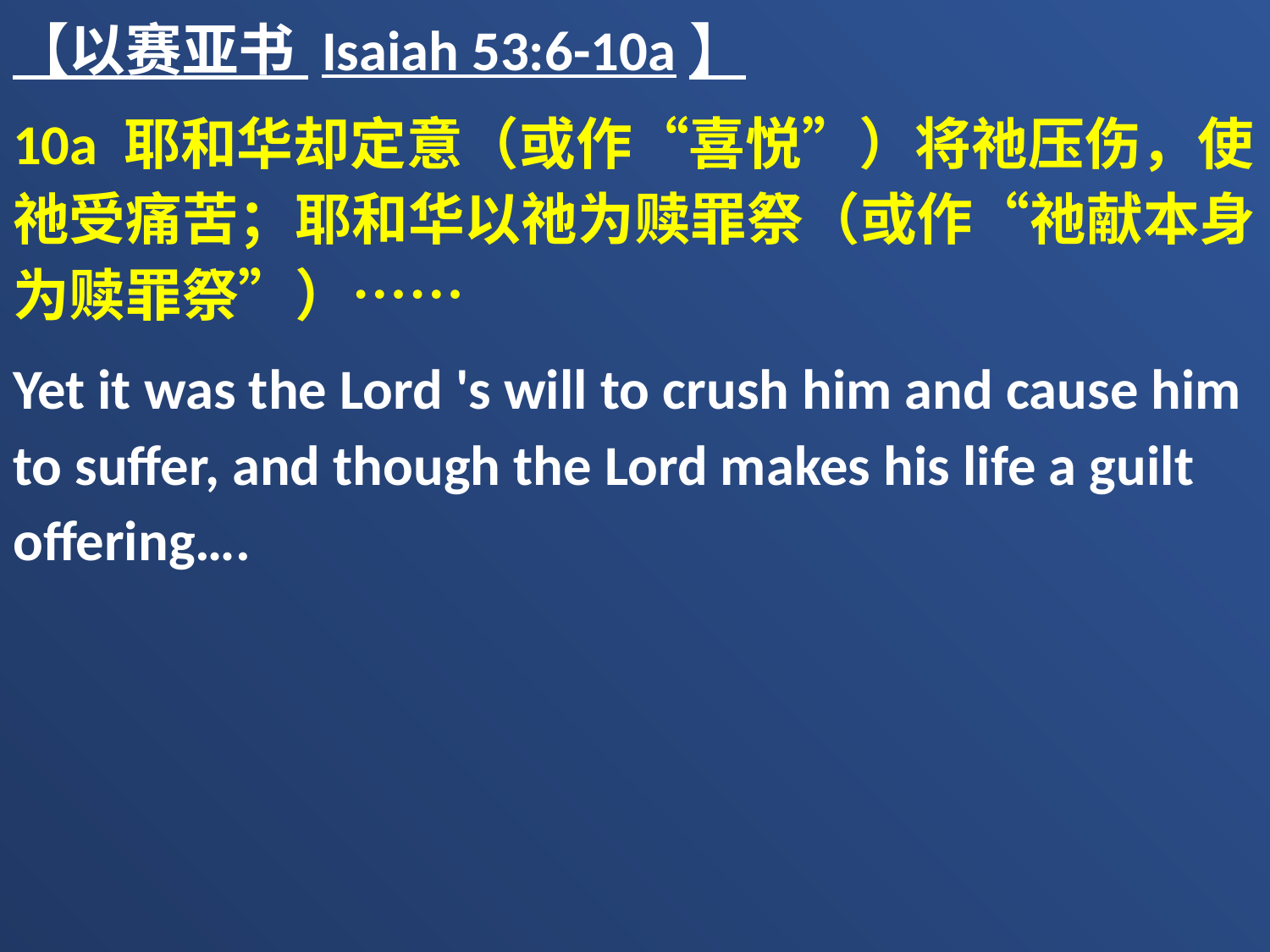

【以赛亚书 Isaiah 53:6-10a】
10a 耶和华却定意（或作“喜悦”）将祂压伤，使祂受痛苦；耶和华以祂为赎罪祭（或作“祂献本身为赎罪祭”）……
Yet it was the Lord 's will to crush him and cause him to suffer, and though the Lord makes his life a guilt offering….